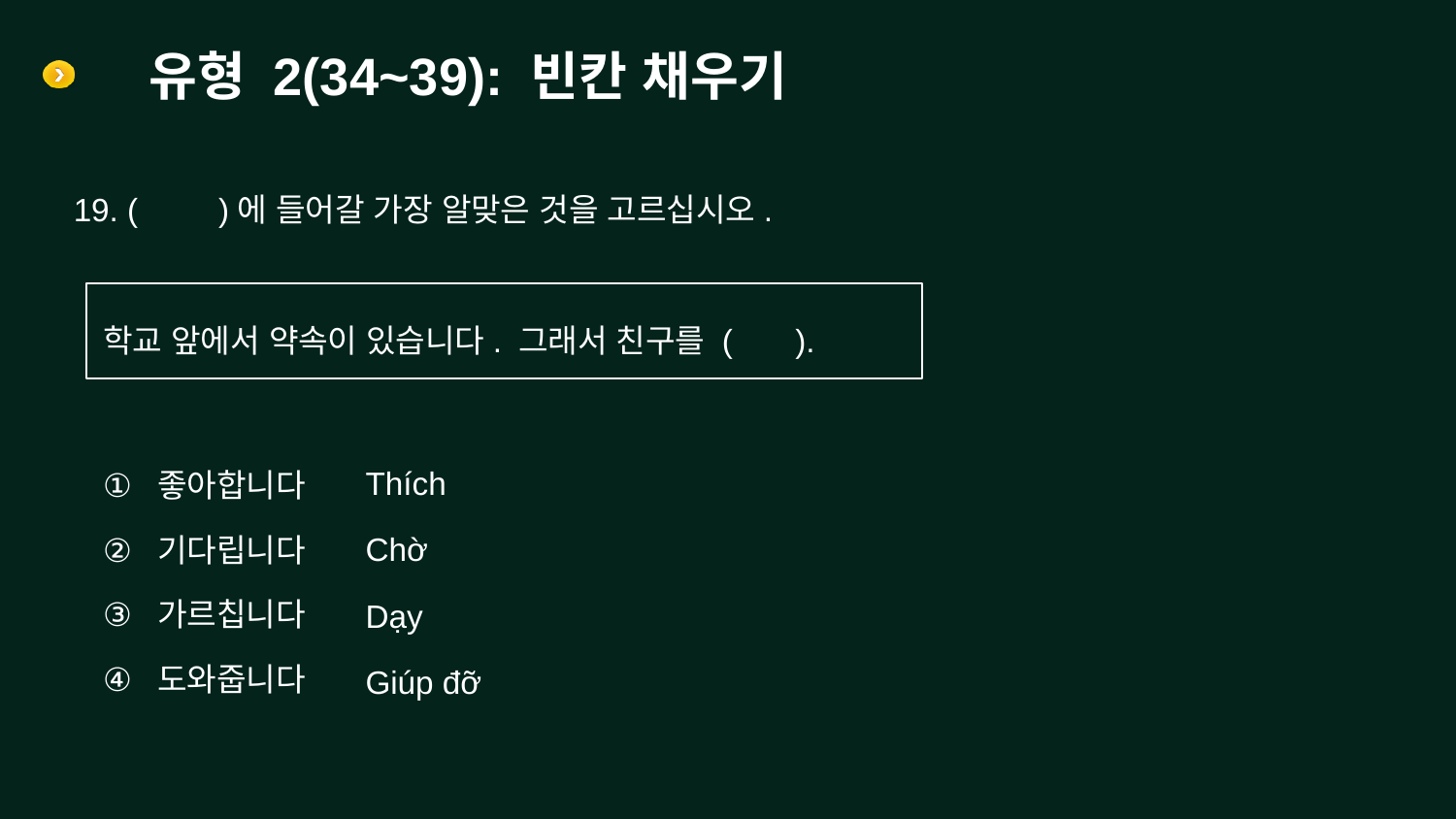

# 유형 2(34~39): 빈칸 채우기
19. (         )에 들어갈 가장 알맞은 것을 고르십시오.
학교 앞에서 약속이 있습니다. 그래서 친구를 (       ).
좋아합니다
기다립니다
가르칩니다
도와줍니다
Thích
Chờ
Dạy
Giúp đỡ